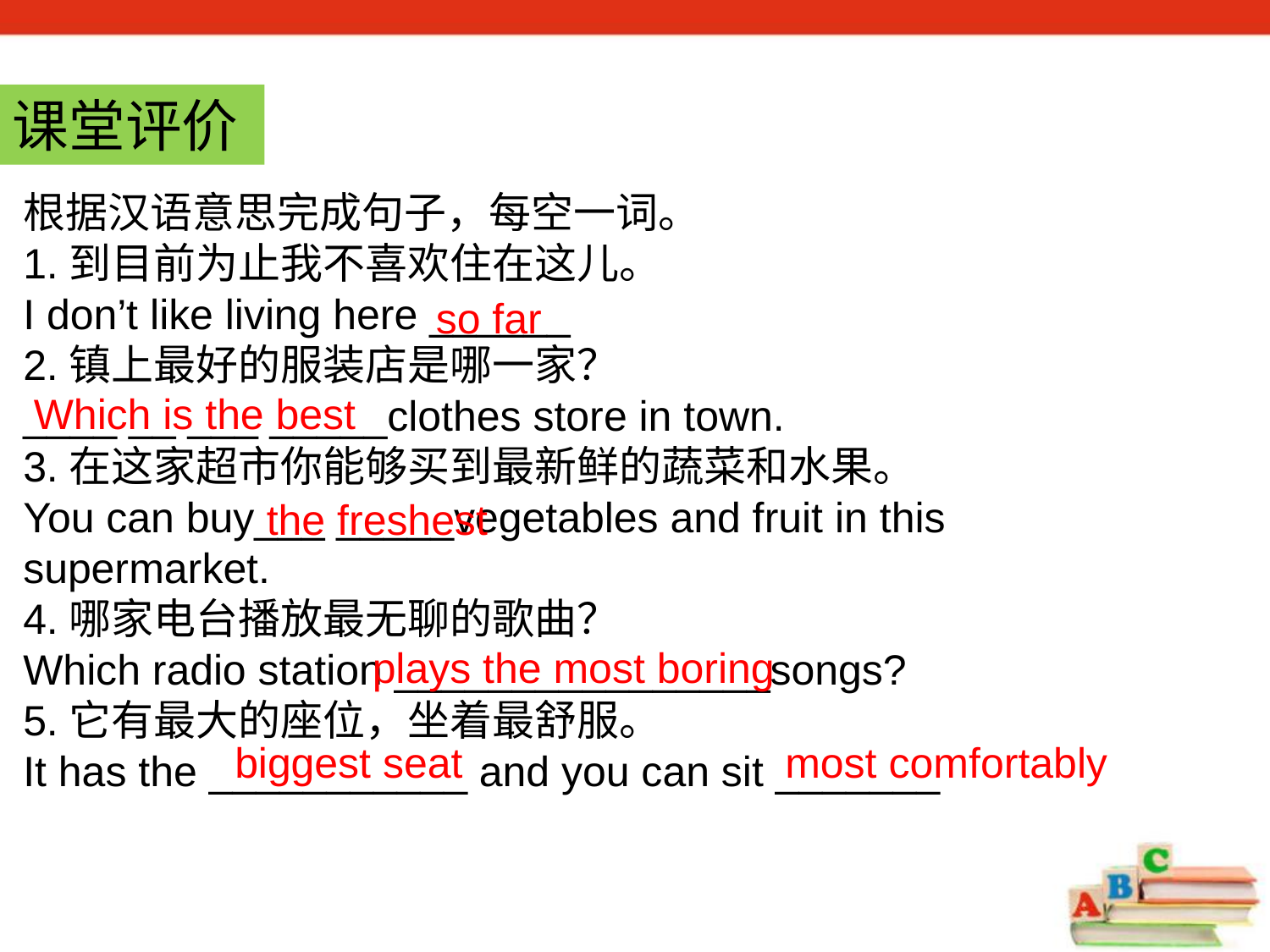

课堂评价
根据汉语意思完成句子，每空一词。
1.到目前为止我不喜欢住在这儿。
I don’t like living here ______
2.镇上最好的服装店是哪一家？
____ __ ___ _____clothes store in town.
3.在这家超市你能够买到最新鲜的蔬菜和水果。
You can buy___ _____vegetables and fruit in this supermarket.
4.哪家电台播放最无聊的歌曲？
Which radio station ________________songs?
5.它有最大的座位，坐着最舒服。
It has the ___________ and you can sit _______
so far
Which is the best
the freshest
plays the most boring
biggest seat
most comfortably